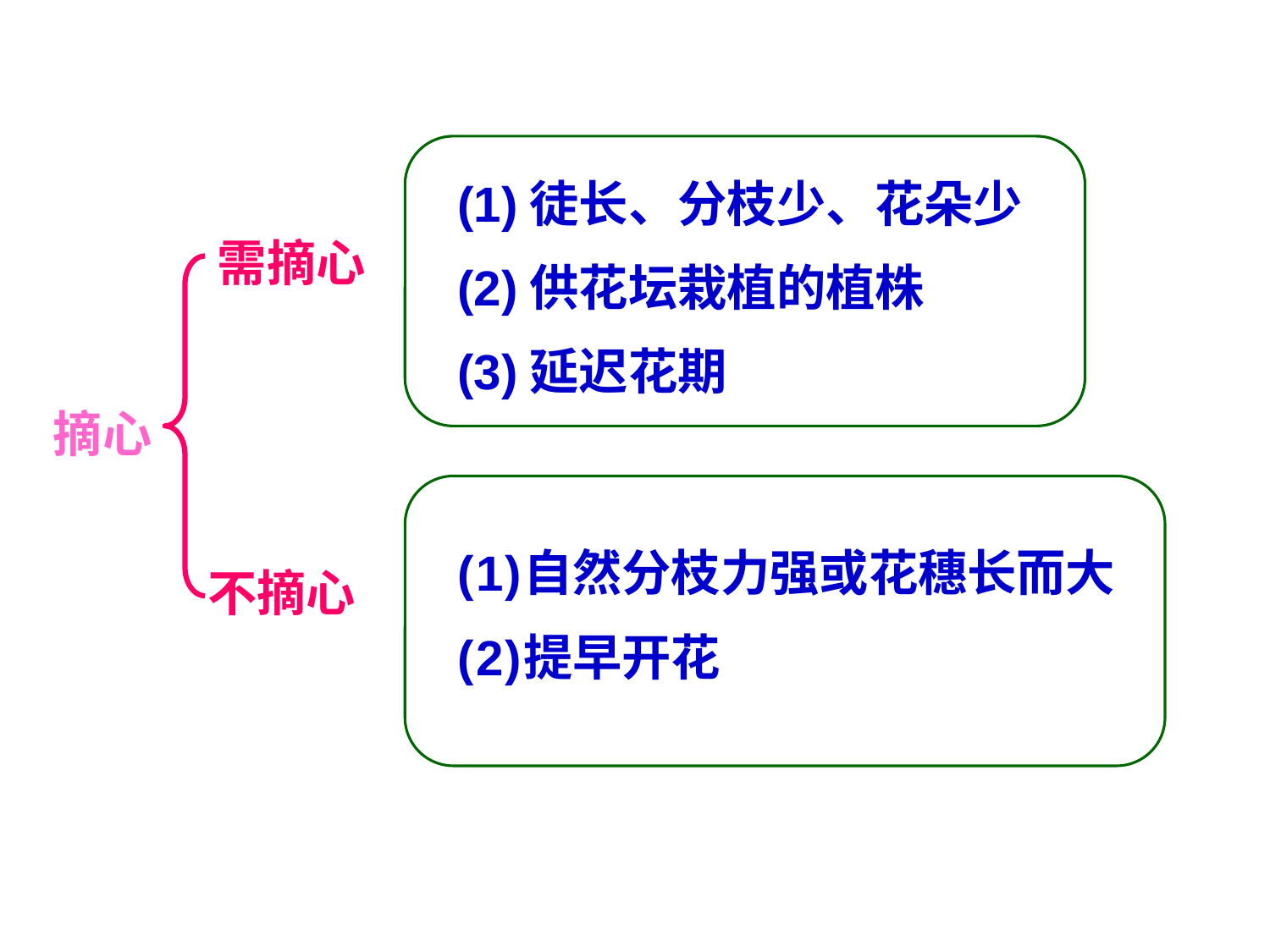

(1)徒长、分枝少、花朵少
(2)供花坛栽植的植株
(3)延迟花期
需摘心

不摘心
摘心

自然分枝力强或花穗长而大
提早开花